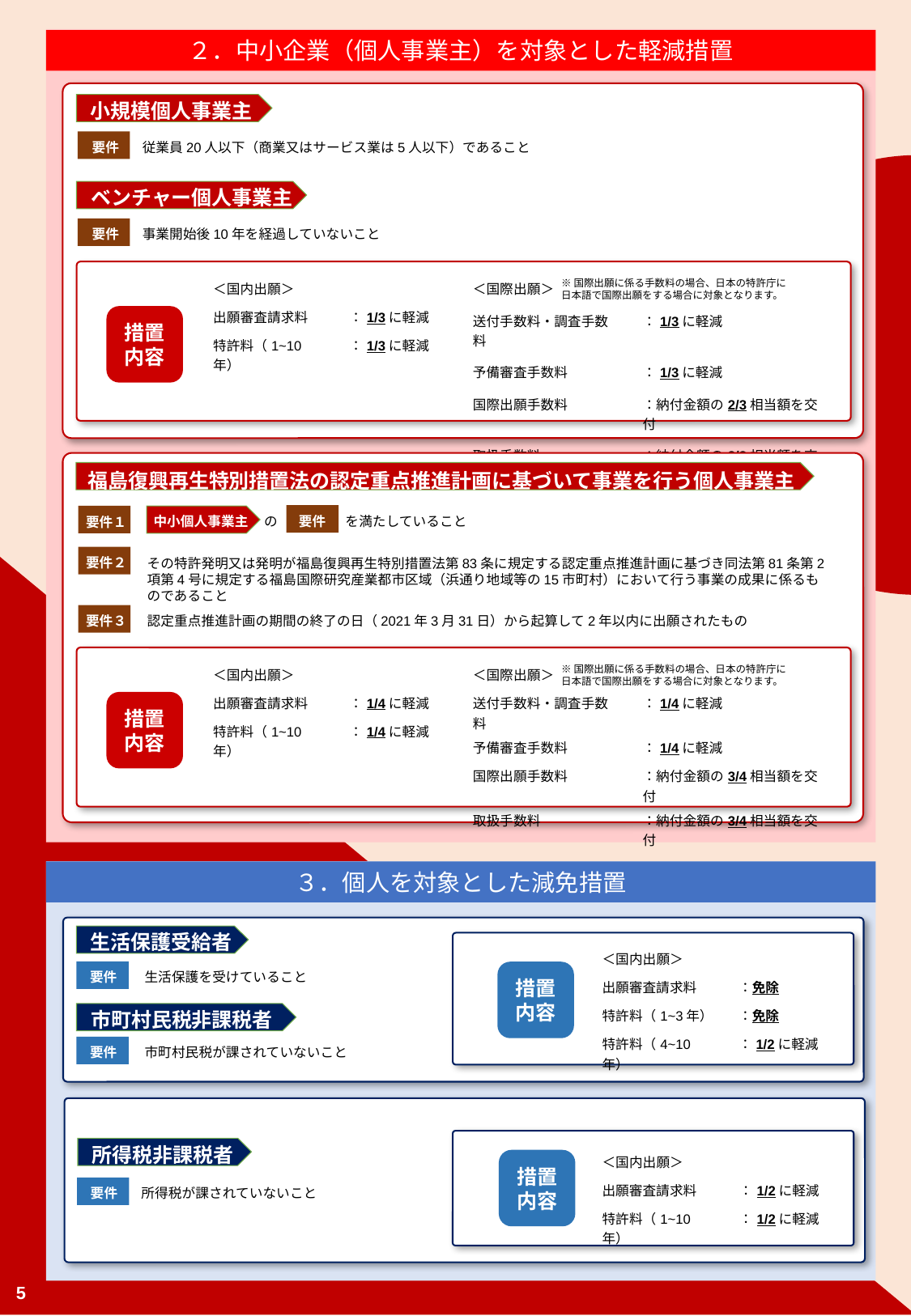

２．中小企業（個人事業主）を対象とした軽減措置

小規模個人事業主

要件
従業員20人以下（商業又はサービス業は5人以下）であること

ベンチャー個人事業主

要件
事業開始後10年を経過していないこと

※国際出願に係る手数料の場合、日本の特許庁に日本語で国際出願をする場合に対象となります。
| ＜国内出願＞ |  |
| --- | --- |
| 出願審査請求料 | ：1/3に軽減 |
| 特許料（1~10年） | ：1/3に軽減 |
| ＜国際出願＞ |  |
| --- | --- |
| 送付手数料・調査手数料 | ：1/3に軽減 |
| 予備審査手数料 | ：1/3に軽減 |
| 国際出願手数料 | ：納付金額の2/3相当額を交付 |
| 取扱手数料 | ：納付金額の2/3相当額を交付 |

措置
内容

福島復興再生特別措置法の認定重点推進計画に基づいて事業を行う個人事業主

要件

要件１

中小個人事業主
　　　　　　　　 の　　　　　を満たしていること

要件２
その特許発明又は発明が福島復興再生特別措置法第83条に規定する認定重点推進計画に基づき同法第81条第2項第4号に規定する福島国際研究産業都市区域（浜通り地域等の15市町村）において行う事業の成果に係るものであること

要件３
認定重点推進計画の期間の終了の日（2021年3月31日）から起算して2年以内に出願されたもの

※国際出願に係る手数料の場合、日本の特許庁に日本語で国際出願をする場合に対象となります。
| ＜国内出願＞ |  |
| --- | --- |
| 出願審査請求料 | ：1/4に軽減 |
| 特許料（1~10年） | ：1/4に軽減 |
| ＜国際出願＞ |  |
| --- | --- |
| 送付手数料・調査手数料 | ：1/4に軽減 |
| 予備審査手数料 | ：1/4に軽減 |
| 国際出願手数料 | ：納付金額の3/4相当額を交付 |
| 取扱手数料 | ：納付金額の3/4相当額を交付 |

措置
内容

３．個人を対象とした減免措置

生活保護受給者

| ＜国内出願＞ |  |
| --- | --- |
| 出願審査請求料 | ：免除 |
| 特許料（1~3年） | ：免除 |
| 特許料（4~10年） | ：1/2に軽減 |

要件

生活保護を受けていること
措置
内容

市町村民税非課税者

要件
市町村民税が課されていないこと

所得税非課税者

| ＜国内出願＞ |  |
| --- | --- |
| 出願審査請求料 | ：1/2に軽減 |
| 特許料（1~10年） | ：1/2に軽減 |

措置
内容

要件
所得税が課されていないこと
5